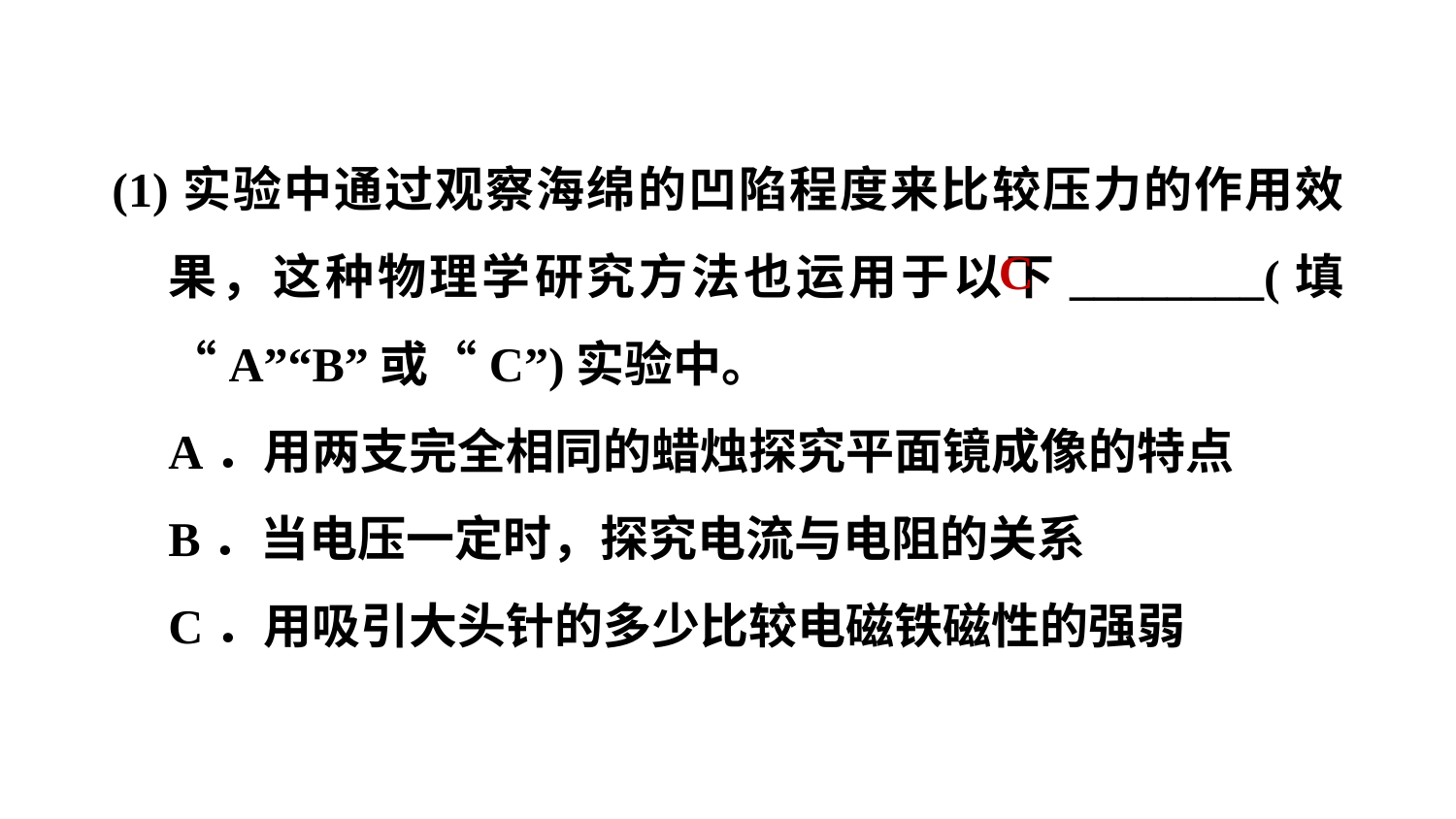

(1)实验中通过观察海绵的凹陷程度来比较压力的作用效果，这种物理学研究方法也运用于以下________(填“A”“B”或“C”)实验中。
A．用两支完全相同的蜡烛探究平面镜成像的特点
B．当电压一定时，探究电流与电阻的关系
C．用吸引大头针的多少比较电磁铁磁性的强弱
C